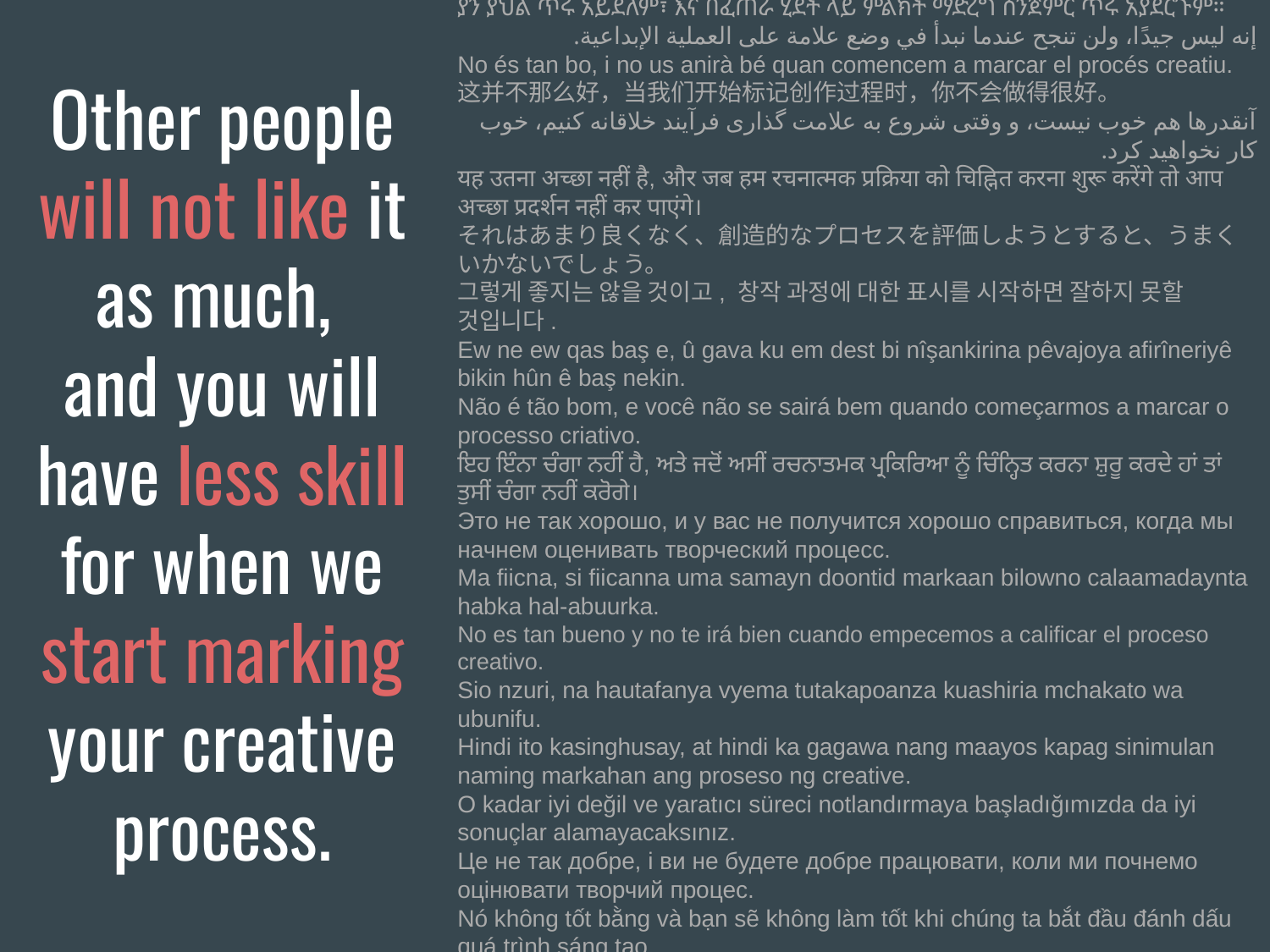

Other people will not like it as much,
and you will have less skill for when we start marking your creative process.
ያን ያህል ጥሩ አይደለም፣ እና በፈጠራ ሂደት ላይ ምልክት ማድረግ ስንጀምር ጥሩ አያደርጉም።
إنه ليس جيدًا، ولن تنجح عندما نبدأ في وضع علامة على العملية الإبداعية.
No és tan bo, i no us anirà bé quan comencem a marcar el procés creatiu.
这并不那么好，当我们开始标记创作过程时，你不会做得很好。
آنقدرها هم خوب نیست، و وقتی شروع به علامت گذاری فرآیند خلاقانه کنیم، خوب کار نخواهید کرد.
यह उतना अच्छा नहीं है, और जब हम रचनात्मक प्रक्रिया को चिह्नित करना शुरू करेंगे तो आप अच्छा प्रदर्शन नहीं कर पाएंगे।
それはあまり良くなく、創造的なプロセスを評価しようとすると、うまくいかないでしょう。
그렇게 좋지는 않을 것이고, 창작 과정에 대한 표시를 시작하면 잘하지 못할 것입니다.
Ew ne ew qas baş e, û gava ku em dest bi nîşankirina pêvajoya afirîneriyê bikin hûn ê baş nekin.
Não é tão bom, e você não se sairá bem quando começarmos a marcar o processo criativo.
ਇਹ ਇੰਨਾ ਚੰਗਾ ਨਹੀਂ ਹੈ, ਅਤੇ ਜਦੋਂ ਅਸੀਂ ਰਚਨਾਤਮਕ ਪ੍ਰਕਿਰਿਆ ਨੂੰ ਚਿੰਨ੍ਹਿਤ ਕਰਨਾ ਸ਼ੁਰੂ ਕਰਦੇ ਹਾਂ ਤਾਂ ਤੁਸੀਂ ਚੰਗਾ ਨਹੀਂ ਕਰੋਗੇ।
Это не так хорошо, и у вас не получится хорошо справиться, когда мы начнем оценивать творческий процесс.
Ma fiicna, si fiicanna uma samayn doontid markaan bilowno calaamadaynta habka hal-abuurka.
No es tan bueno y no te irá bien cuando empecemos a calificar el proceso creativo.
Sio nzuri, na hautafanya vyema tutakapoanza kuashiria mchakato wa ubunifu.
Hindi ito kasinghusay, at hindi ka gagawa nang maayos kapag sinimulan naming markahan ang proseso ng creative.
O kadar iyi değil ve yaratıcı süreci notlandırmaya başladığımızda da iyi sonuçlar alamayacaksınız.
Це не так добре, і ви не будете добре працювати, коли ми почнемо оцінювати творчий процес.
Nó không tốt bằng và bạn sẽ không làm tốt khi chúng ta bắt đầu đánh dấu quá trình sáng tạo.